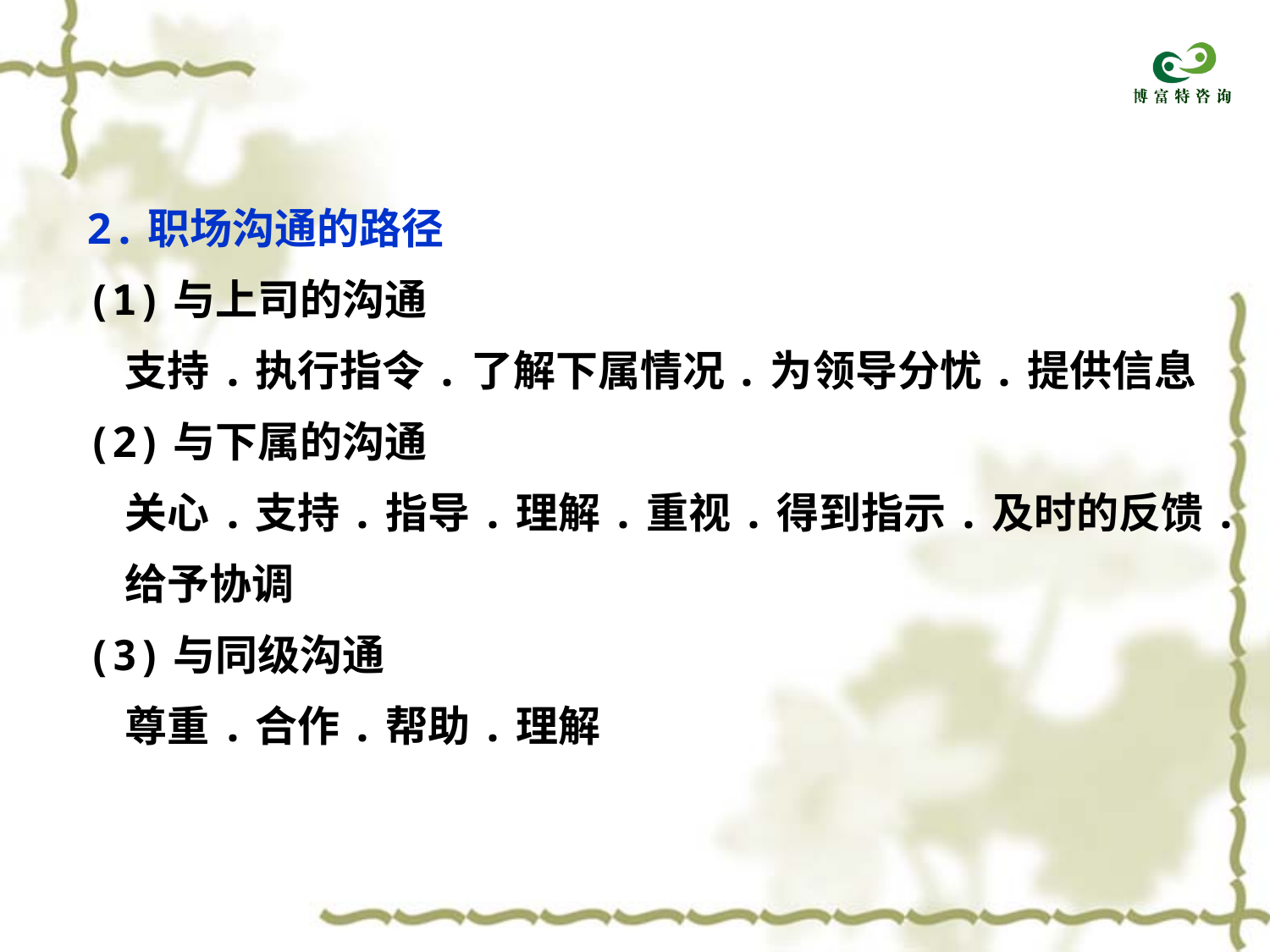

2.职场沟通的路径
(1)与上司的沟通
   支持.执行指令.了解下属情况.为领导分忧.提供信息
(2)与下属的沟通
   关心.支持.指导.理解.重视.得到指示.及时的反馈.
   给予协调
(3)与同级沟通
   尊重.合作.帮助.理解